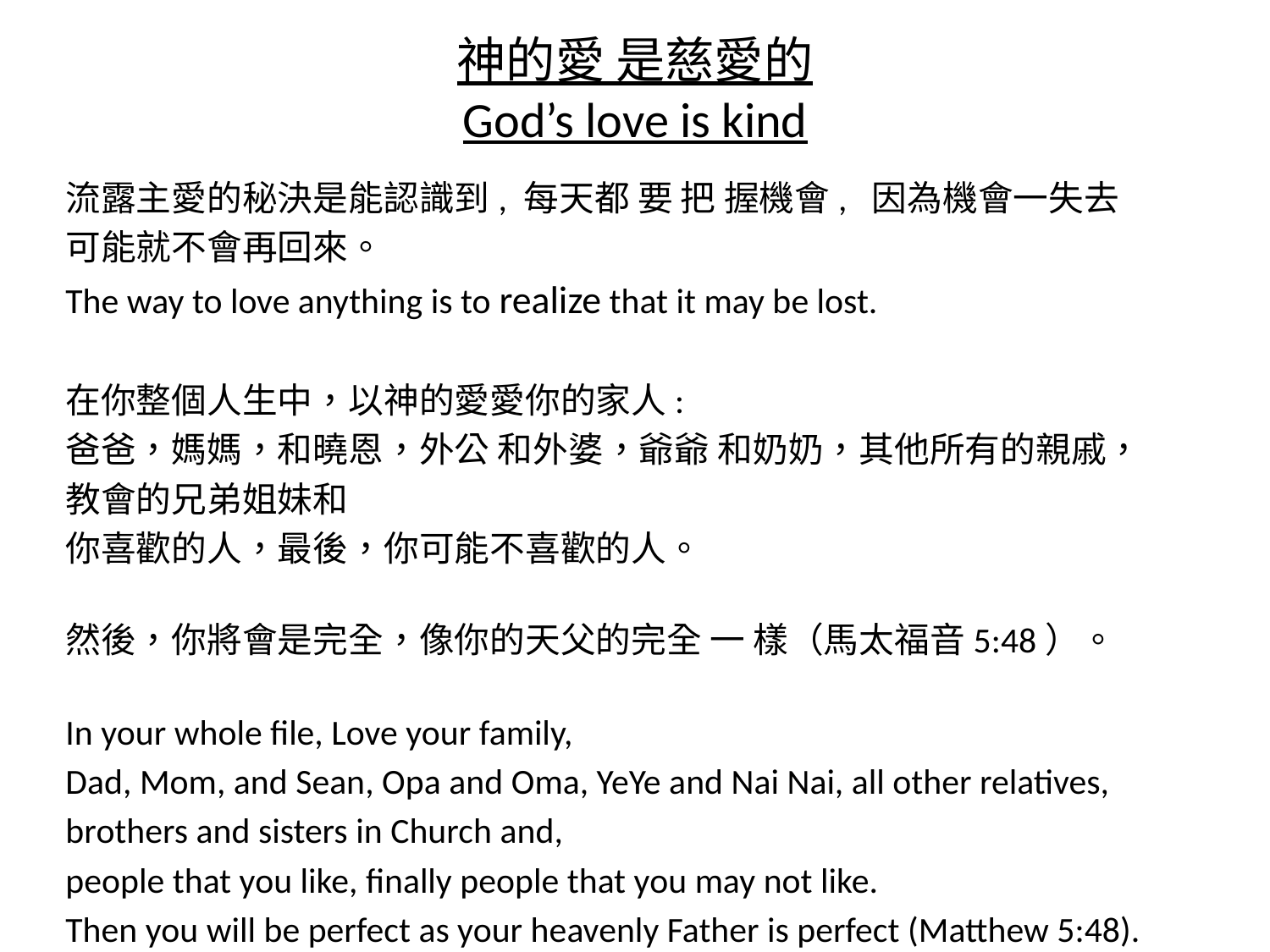

# 神的愛 是慈愛的 God’s love is kind
流露主愛的秘決是能認識到, 每天都 要 把 握機會,  因為機會一失去
可能就不會再回來。
The way to love anything is to realize that it may be lost.

在你整個人生中，以神的愛愛你的家人:
爸爸，媽媽，和曉恩，外公 和外婆，爺爺 和奶奶，其他所有的親戚，
教會的兄弟姐妹和
你喜歡的人，最後，你可能不喜歡的人。
然後，你將會是完全，像你的天父的完全 一 樣（馬太福音5:48）。
In your whole file, Love your family,
Dad, Mom, and Sean, Opa and Oma, YeYe and Nai Nai, all other relatives,
brothers and sisters in Church and,
people that you like, finally people that you may not like.
Then you will be perfect as your heavenly Father is perfect (Matthew 5:48).